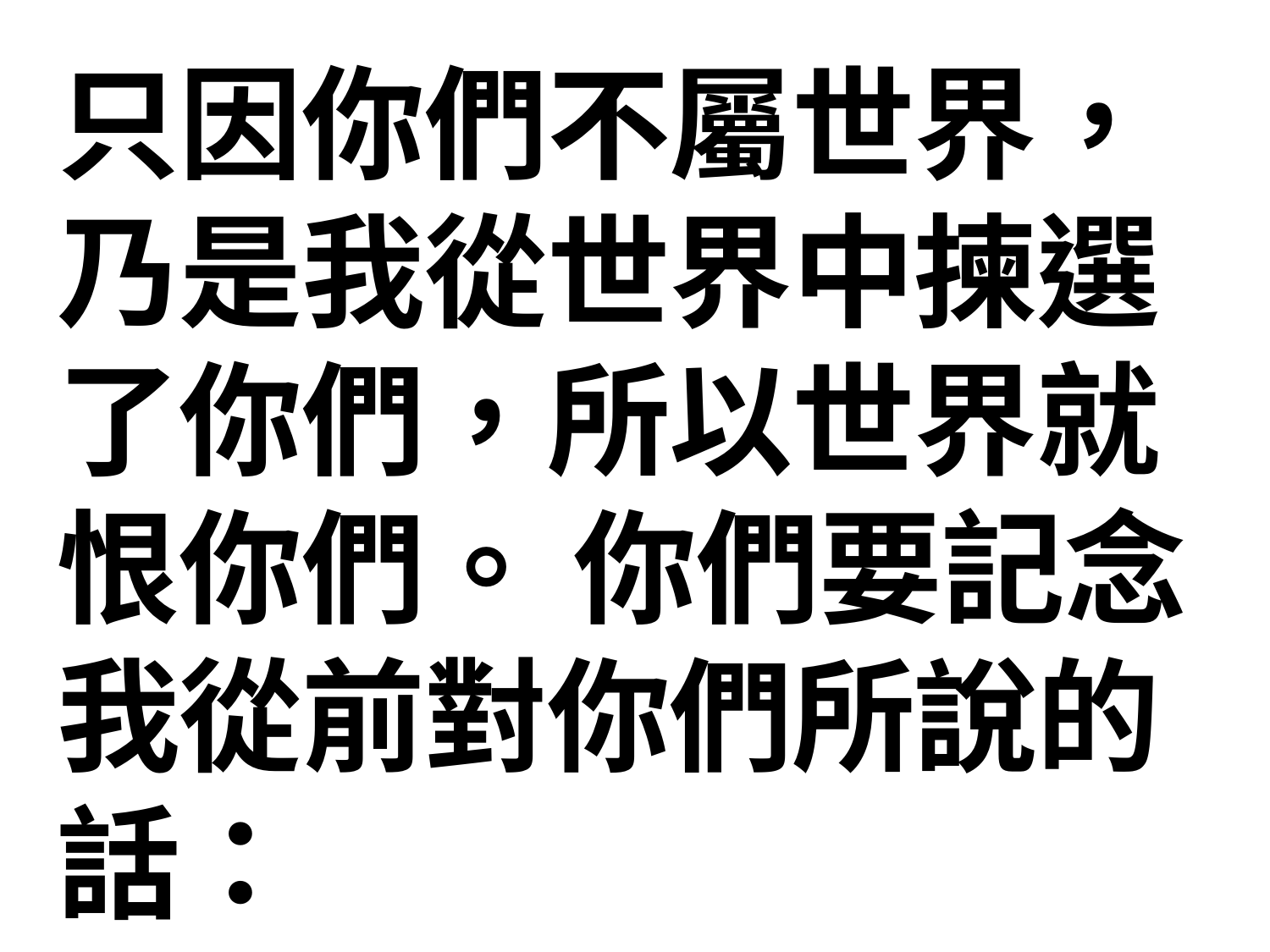

只因你們不屬世界，乃是我從世界中揀選了你們，所以世界就恨你們。 你們要記念我從前對你們所說的話：